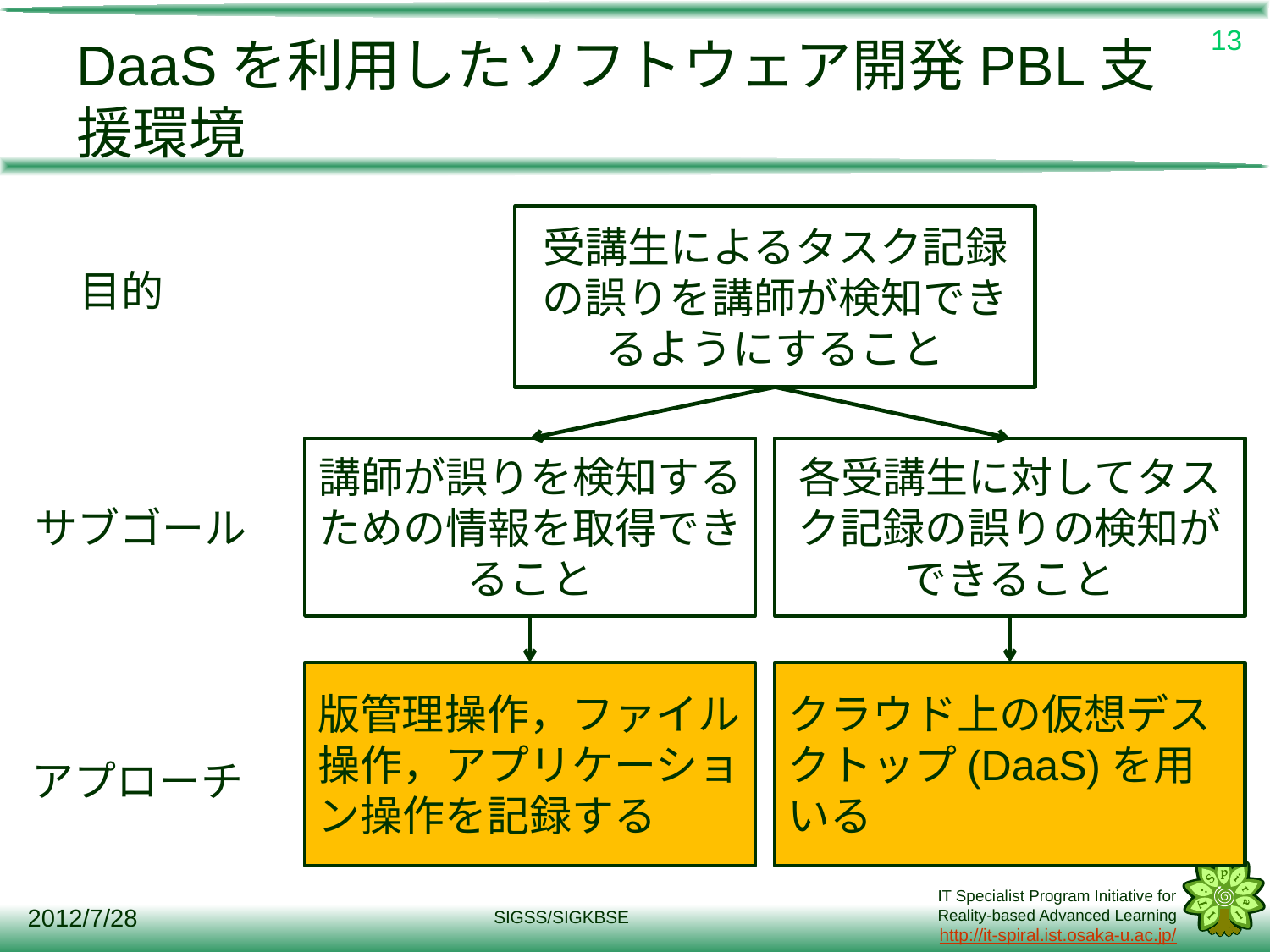

13
# DaaSを利用したソフトウェア開発PBL支援環境
受講生によるタスク記録の誤りを講師が検知できるようにすること
目的
講師が誤りを検知するための情報を取得できること
各受講生に対してタスク記録の誤りの検知ができること
サブゴール
版管理操作，ファイル操作，アプリケーション操作を記録する
クラウド上の仮想デスクトップ(DaaS)を用いる
アプローチ
2012/7/28
SIGSS/SIGKBSE